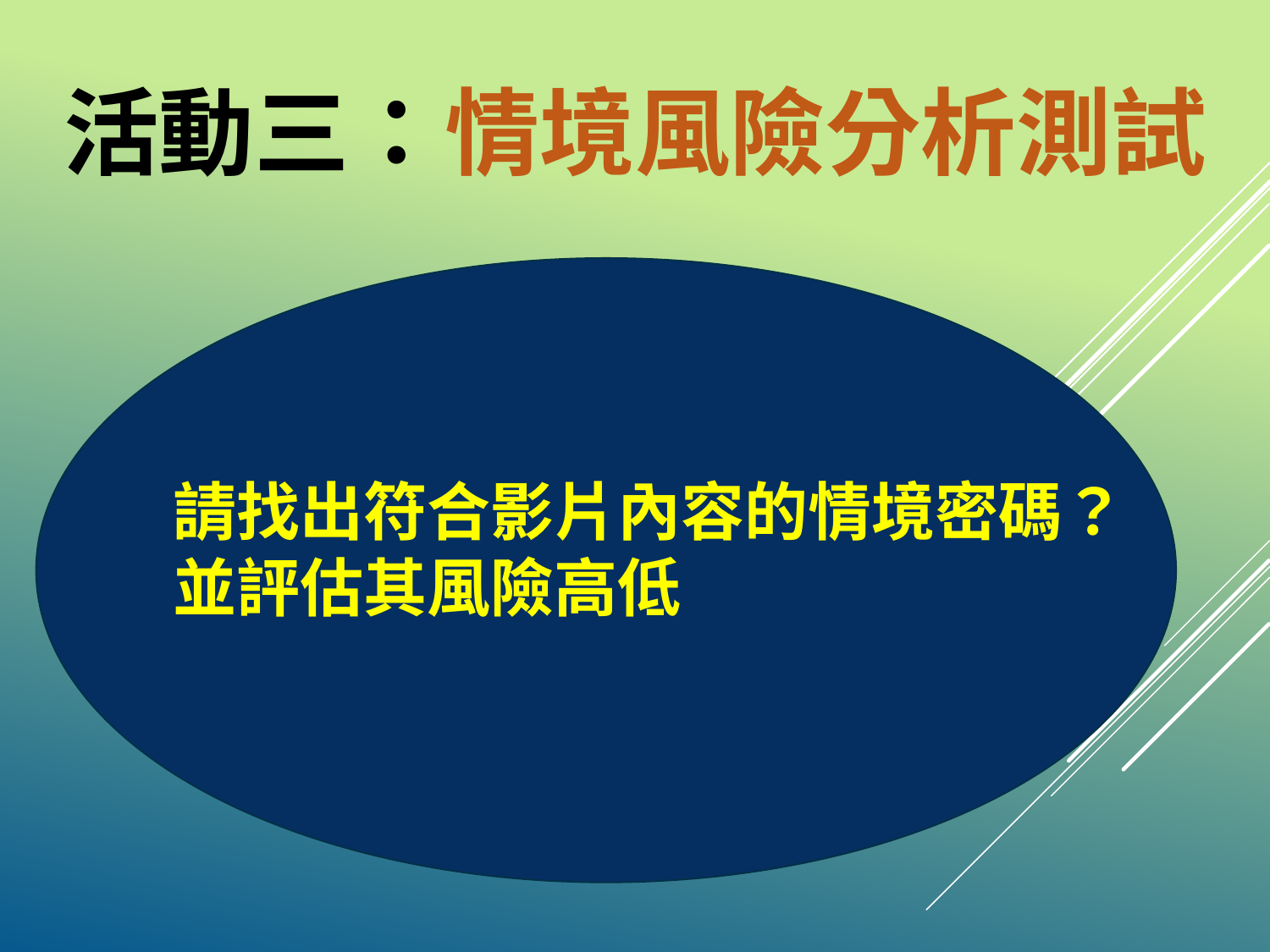

活動三：情境風險分析測試

請找出符合影片內容的情境密碼？
並評估其風險高低